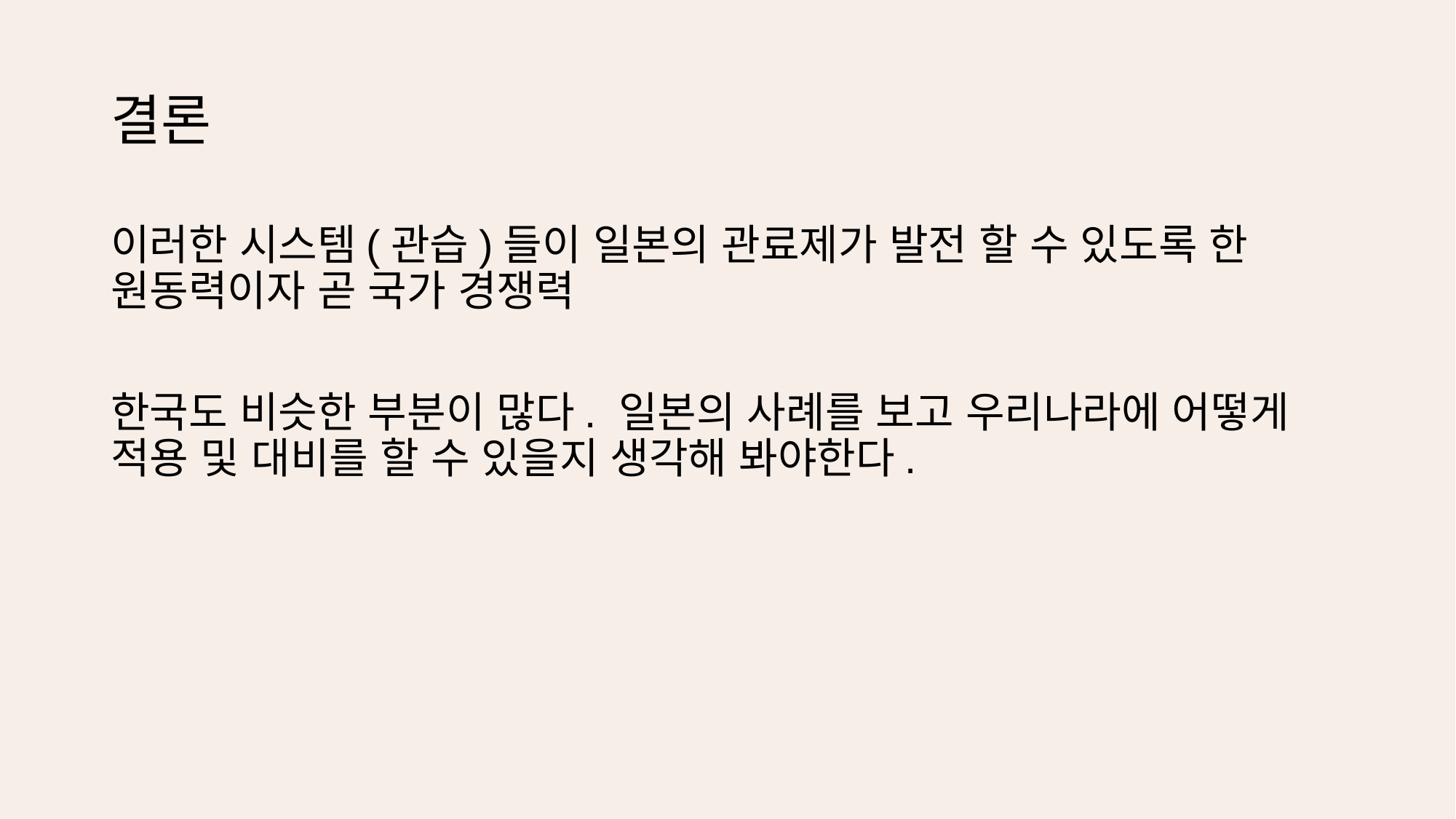

# 결론
이러한 시스템(관습)들이 일본의 관료제가 발전 할 수 있도록 한 원동력이자 곧 국가 경쟁력

한국도 비슷한 부분이 많다. 일본의 사례를 보고 우리나라에 어떻게 적용 및 대비를 할 수 있을지 생각해 봐야한다.